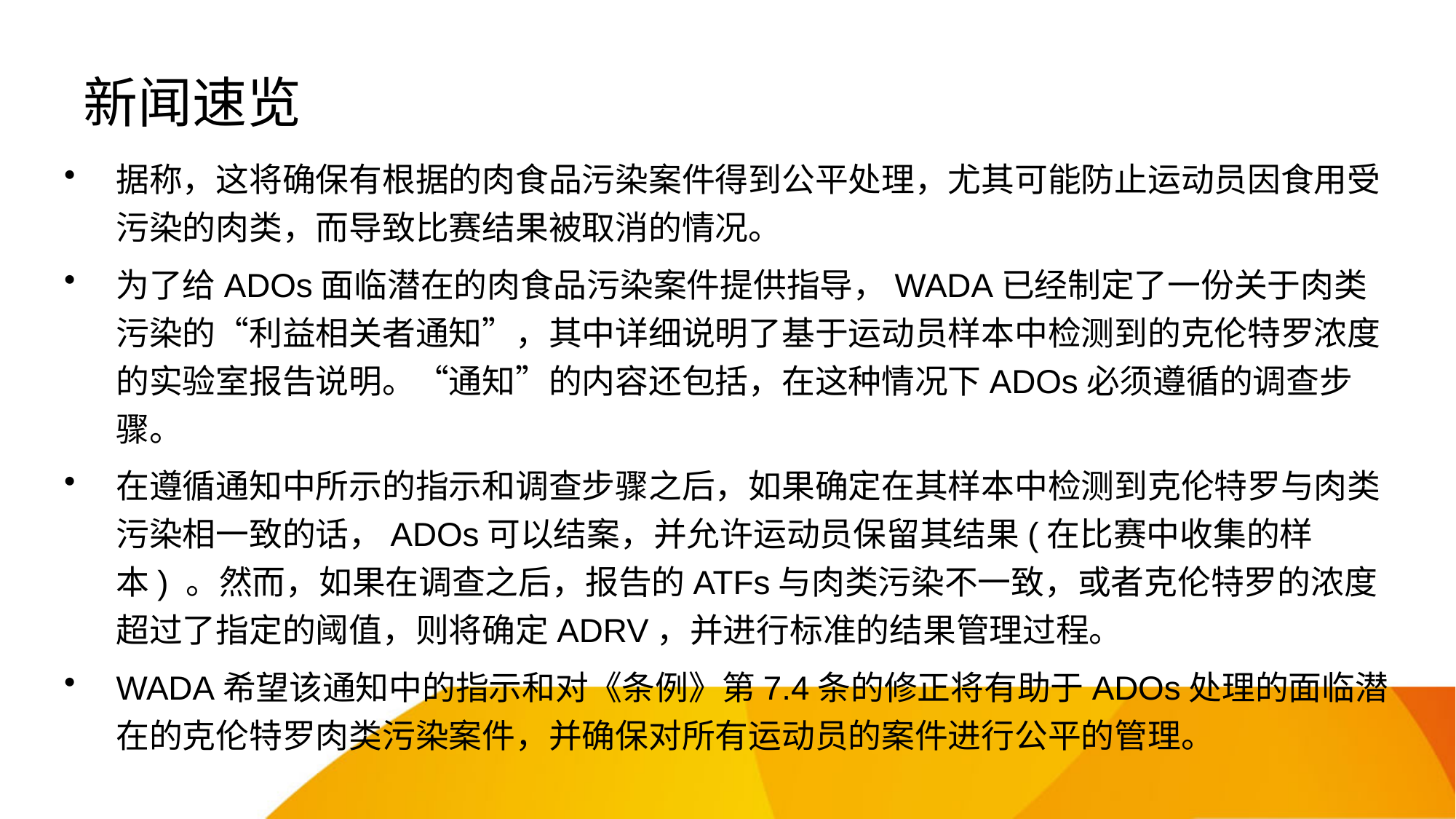

# 新闻速览
据称，这将确保有根据的肉食品污染案件得到公平处理，尤其可能防止运动员因食用受污染的肉类，而导致比赛结果被取消的情况。
为了给ADOs面临潜在的肉食品污染案件提供指导，WADA已经制定了一份关于肉类污染的“利益相关者通知”，其中详细说明了基于运动员样本中检测到的克伦特罗浓度的实验室报告说明。“通知”的内容还包括，在这种情况下ADOs必须遵循的调查步骤。
在遵循通知中所示的指示和调查步骤之后，如果确定在其样本中检测到克伦特罗与肉类污染相一致的话，ADOs可以结案，并允许运动员保留其结果(在比赛中收集的样本) 。然而，如果在调查之后，报告的ATFs与肉类污染不一致，或者克伦特罗的浓度超过了指定的阈值，则将确定ADRV，并进行标准的结果管理过程。
WADA希望该通知中的指示和对《条例》第7.4条的修正将有助于ADOs处理的面临潜在的克伦特罗肉类污染案件，并确保对所有运动员的案件进行公平的管理。